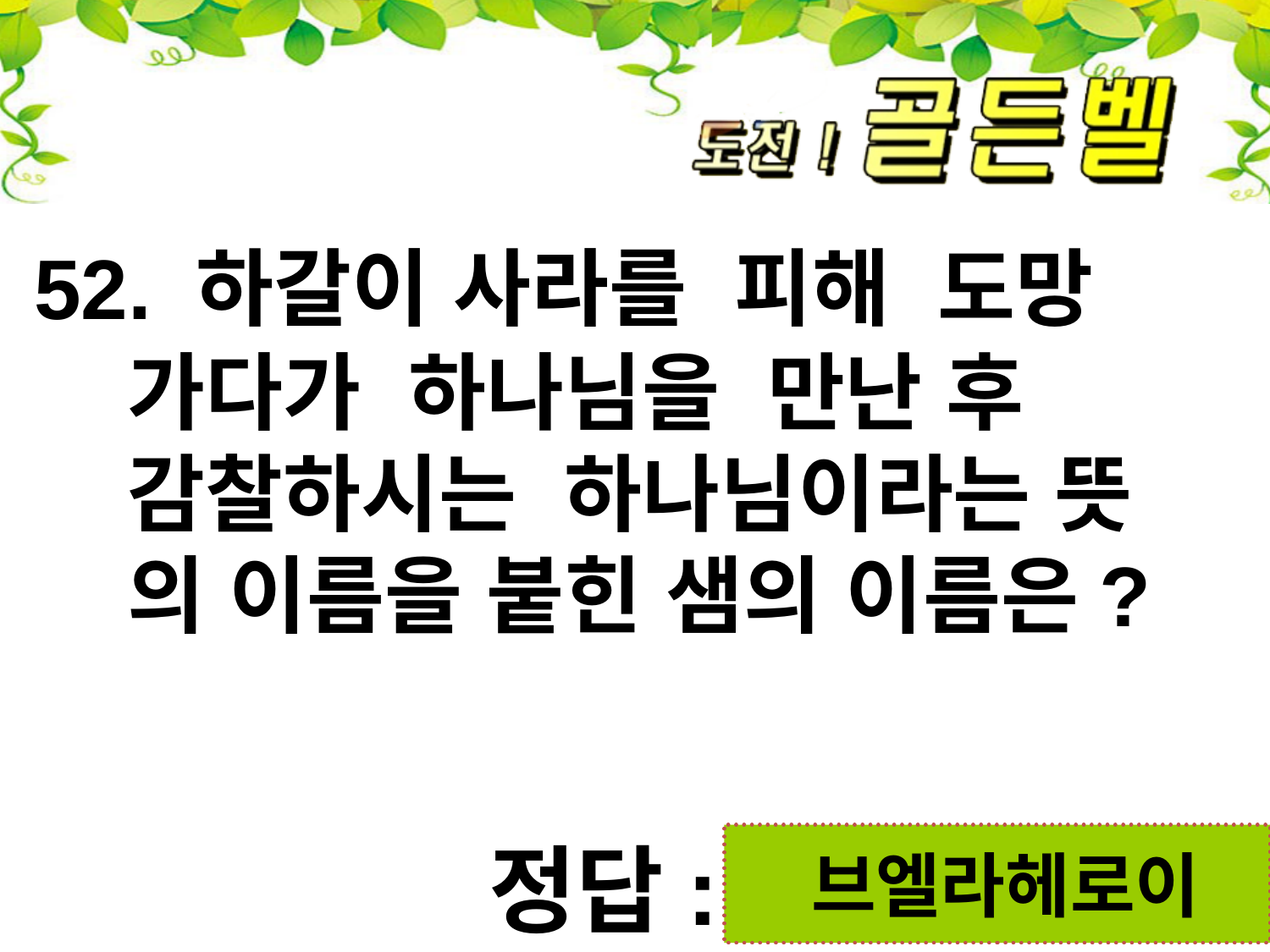

52. 하갈이 사라를  피해  도망
    가다가  하나님을  만난 후
    감찰하시는  하나님이라는 뜻
    의 이름을 붙힌 샘의 이름은?
정답:
 브엘라헤로이